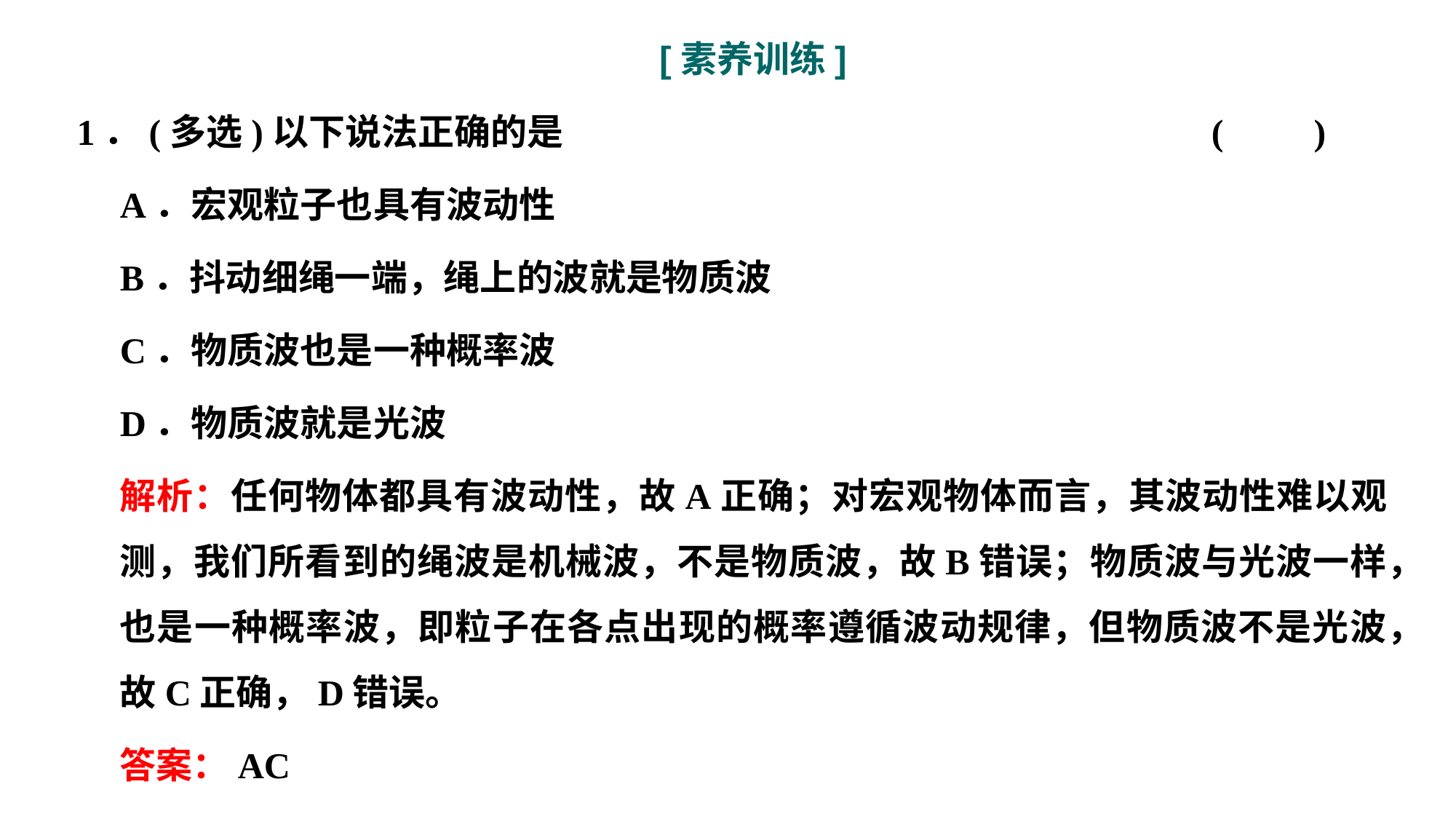

[素养训练]
1．(多选)以下说法正确的是						(　　)
A．宏观粒子也具有波动性
B．抖动细绳一端，绳上的波就是物质波
C．物质波也是一种概率波
D．物质波就是光波
解析：任何物体都具有波动性，故A正确；对宏观物体而言，其波动性难以观测，我们所看到的绳波是机械波，不是物质波，故B错误；物质波与光波一样，也是一种概率波，即粒子在各点出现的概率遵循波动规律，但物质波不是光波，故C正确，D错误。
答案：AC